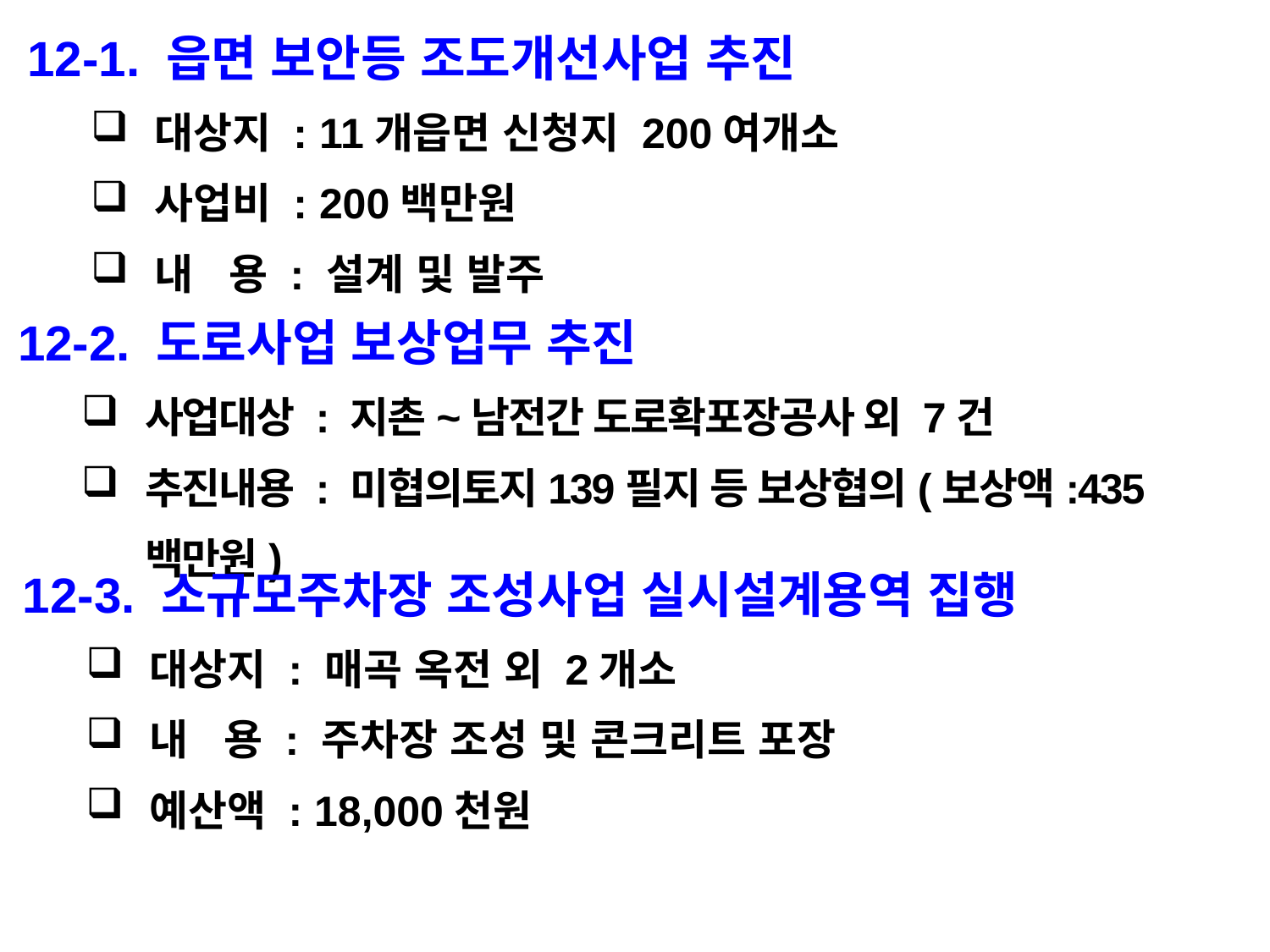

12-1. 읍면 보안등 조도개선사업 추진
대상지 : 11개읍면 신청지 200여개소
사업비 : 200백만원
내   용 : 설계 및 발주

12-2. 도로사업 보상업무 추진
사업대상 : 지촌~남전간 도로확포장공사 외 7건
추진내용 : 미협의토지139필지 등 보상협의(보상액:435백만원)
12-3. 소규모주차장 조성사업 실시설계용역 집행
대상지 : 매곡 옥전 외 2개소
내   용 : 주차장 조성 및 콘크리트 포장
예산액 : 18,000천원